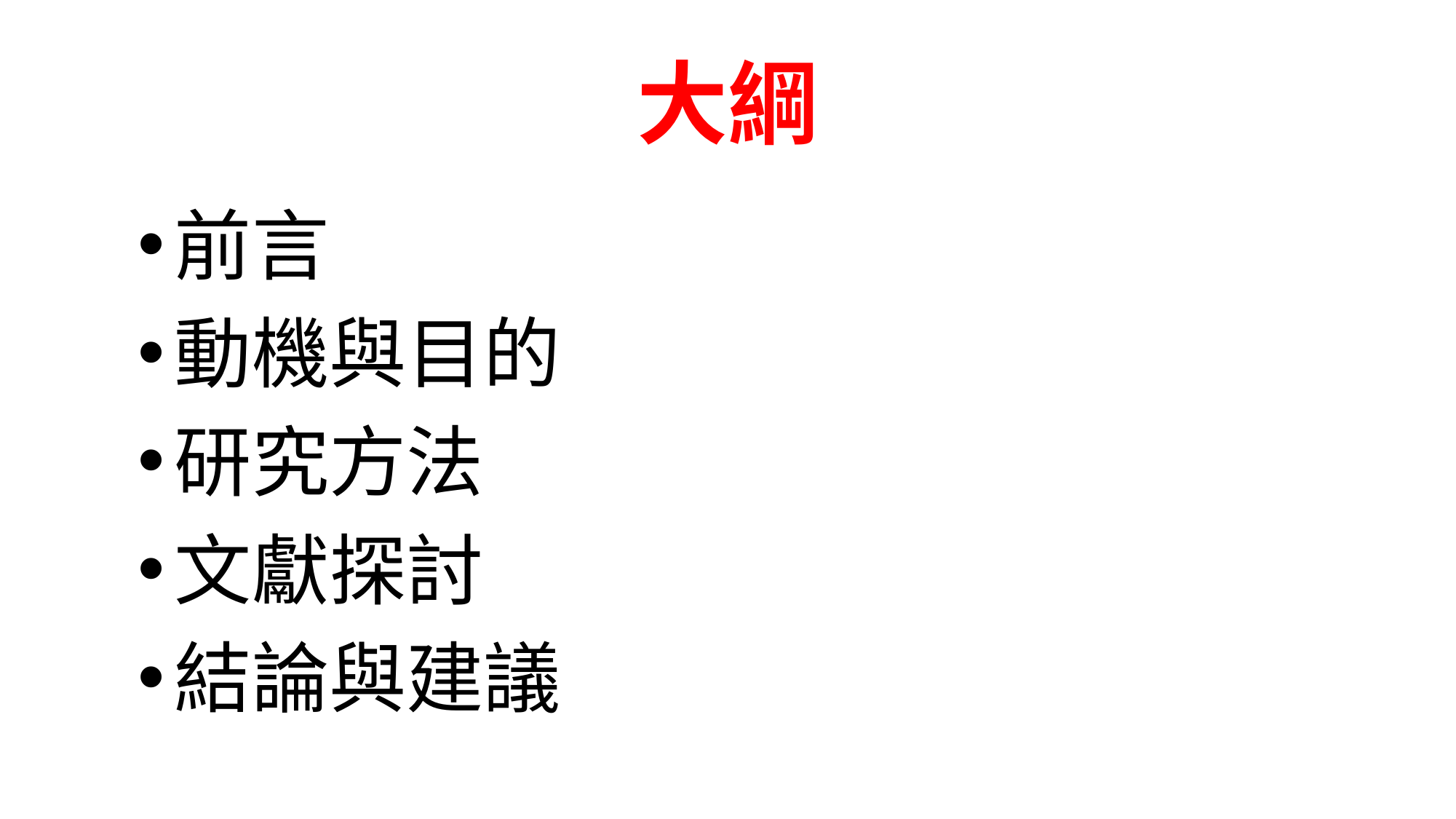

# 大綱
前言
動機與目的
研究方法
文獻探討
結論與建議